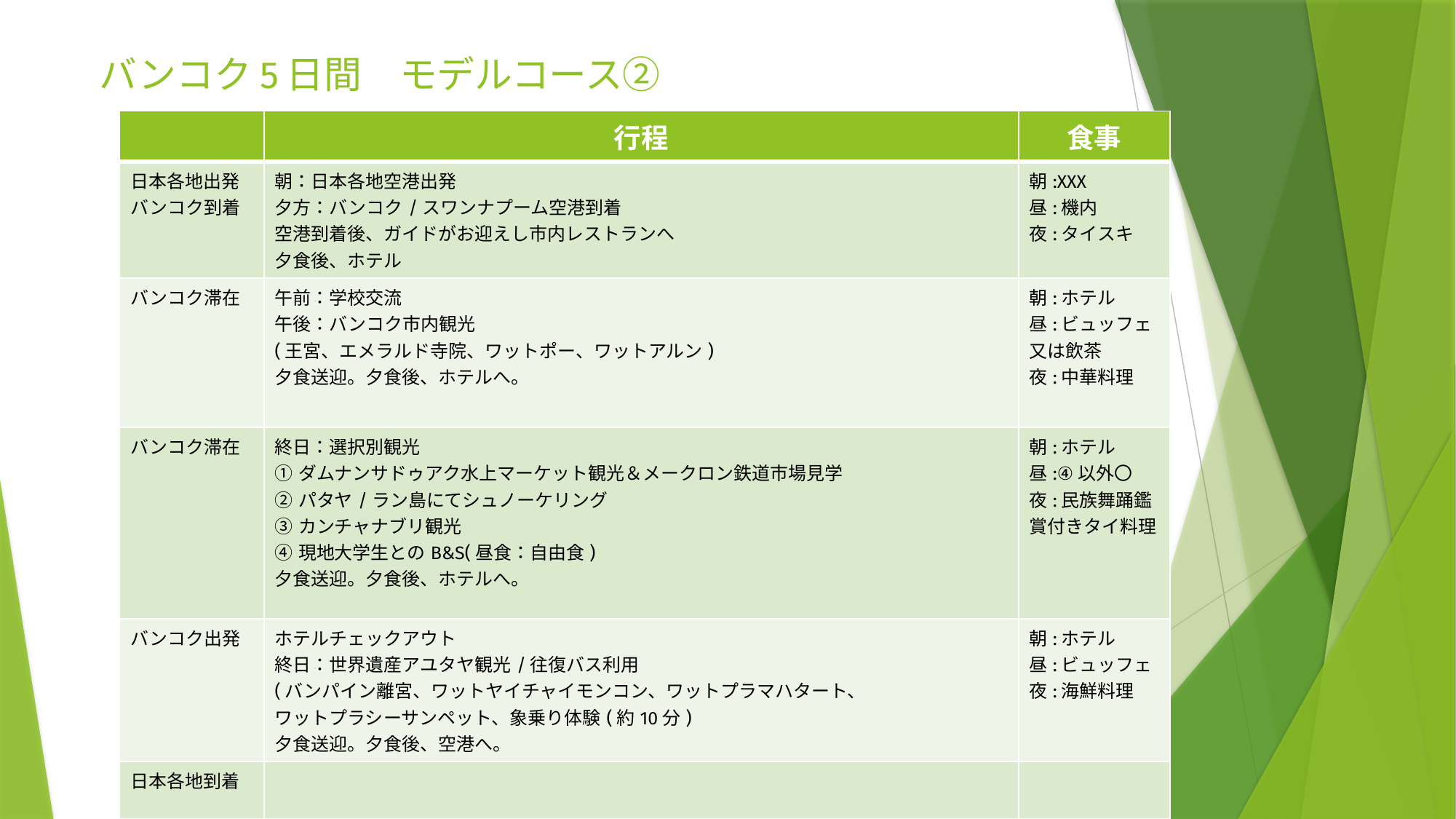

# バンコク5日間　モデルコース②
|  | 行程 | 食事 |
| --- | --- | --- |
| 日本各地出発 バンコク到着 | 朝：日本各地空港出発 夕方：バンコク/スワンナプーム空港到着 空港到着後、ガイドがお迎えし市内レストランへ 夕食後、ホテル | 朝:XXX 昼:機内 夜:タイスキ |
| バンコク滞在 | 午前：学校交流 午後：バンコク市内観光 (王宮、エメラルド寺院、ワットポー、ワットアルン) 夕食送迎。夕食後、ホテルへ。 | 朝:ホテル 昼:ビュッフェ 又は飲茶 夜:中華料理 |
| バンコク滞在 | 終日：選択別観光 ①ダムナンサドゥアク水上マーケット観光＆メークロン鉄道市場見学 ②パタヤ/ラン島にてシュノーケリング ③カンチャナブリ観光 ④現地大学生とのB&S(昼食：自由食) 夕食送迎。夕食後、ホテルへ。 | 朝:ホテル 昼:④以外〇 夜:民族舞踊鑑賞付きタイ料理 |
| バンコク出発 | ホテルチェックアウト 終日：世界遺産アユタヤ観光/往復バス利用 (バンパイン離宮、ワットヤイチャイモンコン、ワットプラマハタート、 ワットプラシーサンペット、象乗り体験(約10分) 夕食送迎。夕食後、空港へ。 | 朝:ホテル 昼:ビュッフェ 夜:海鮮料理 |
| 日本各地到着 |  |  |